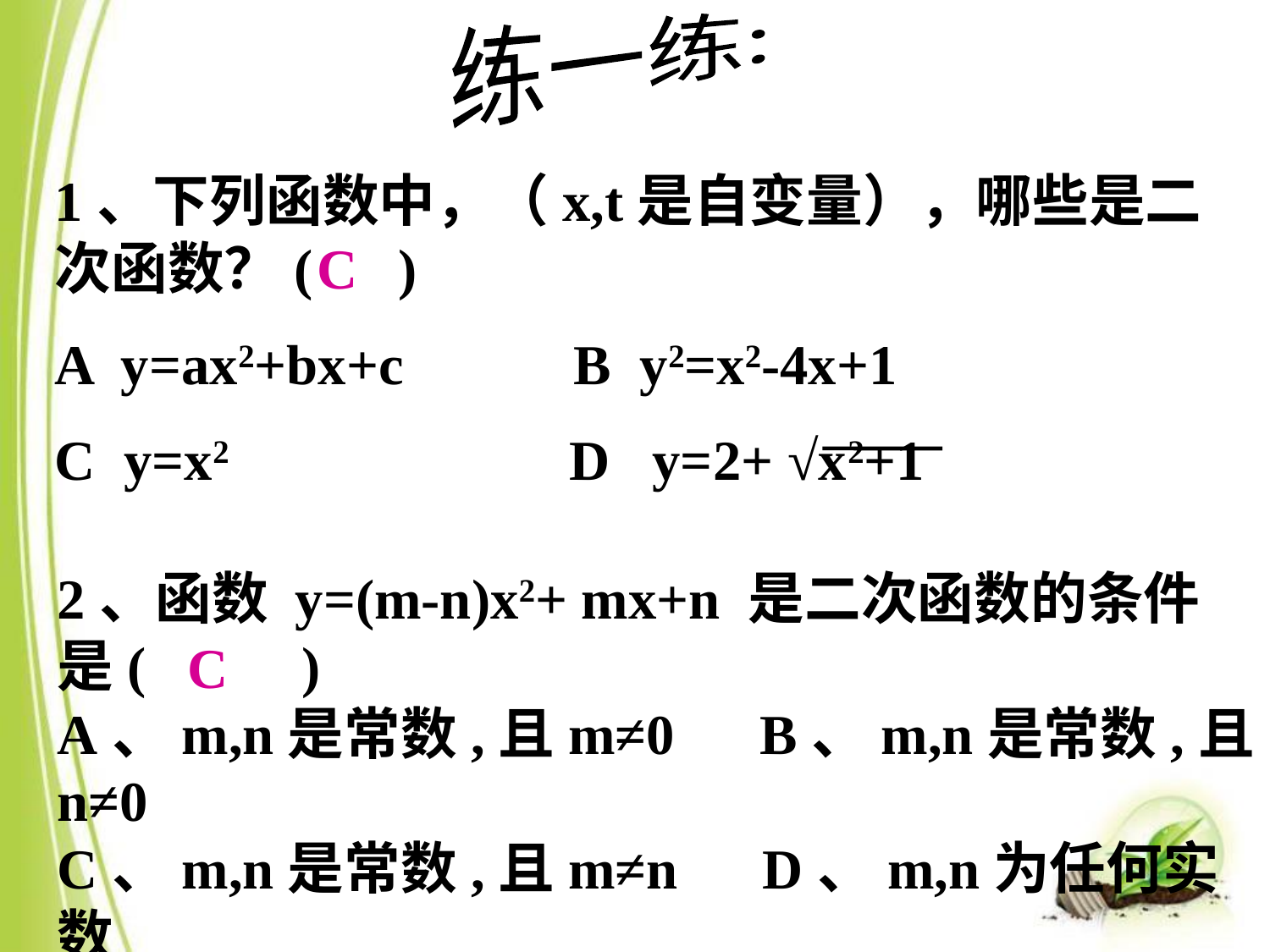

练一练:
1、下列函数中，（x,t是自变量），哪些是二次函数？(      )
A  y=ax2+bx+c            B  y2=x2-4x+1
C  y=x2                        D   y=2+ √x2+1

C
2、函数 y=(m-n)x2+ mx+n 是二次函数的条件
是(           )
A、m,n是常数,且m≠0      B、m,n是常数,且n≠0
C、m,n是常数,且m≠n      D、m,n为任何实数
C